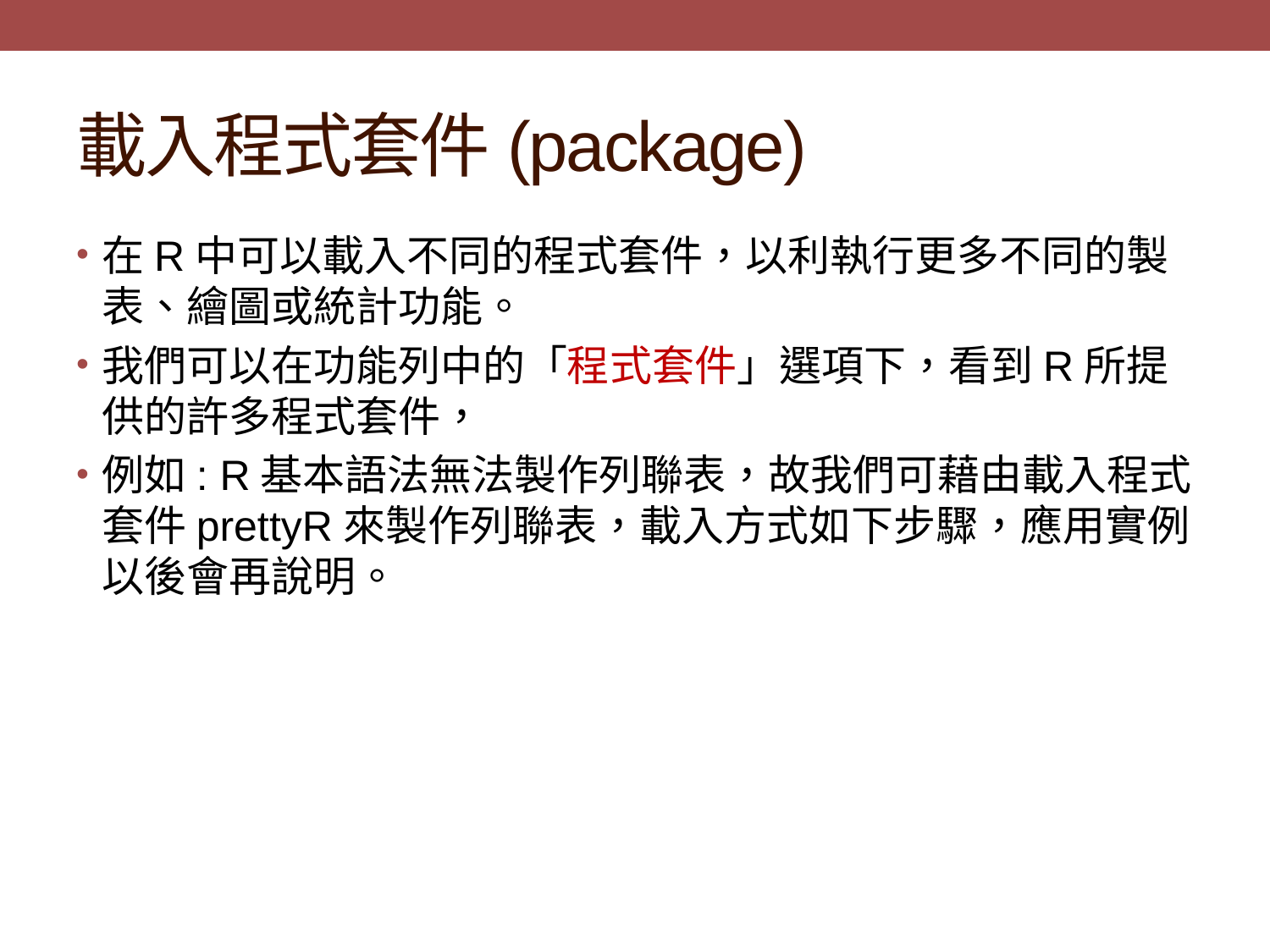

# 載入程式套件(package)
在R中可以載入不同的程式套件，以利執行更多不同的製表、繪圖或統計功能。
我們可以在功能列中的「程式套件」選項下，看到R所提供的許多程式套件，
例如: R基本語法無法製作列聯表，故我們可藉由載入程式套件prettyR來製作列聯表，載入方式如下步驟，應用實例以後會再說明。